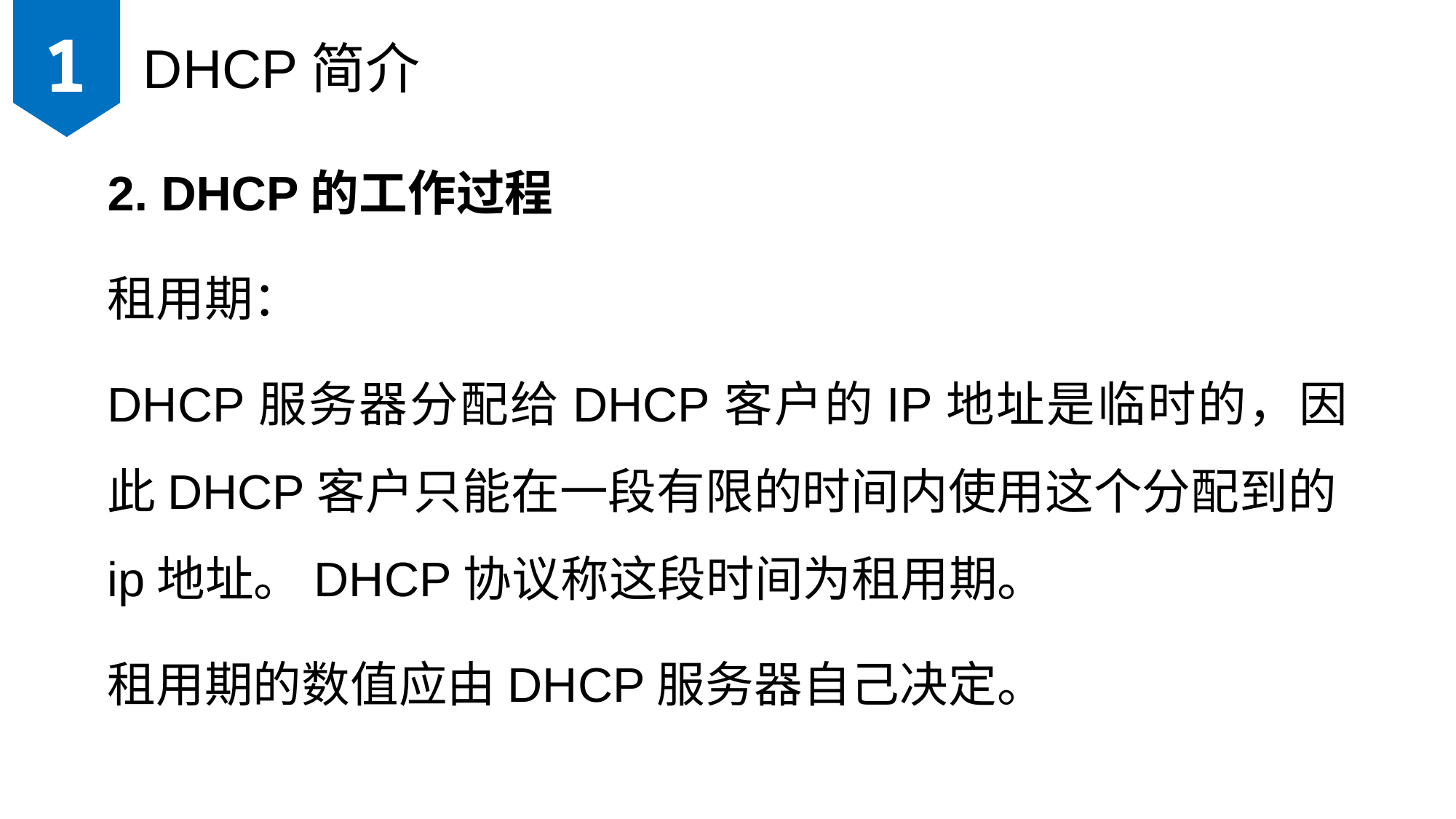

1

DHCP简介
2. DHCP的工作过程
租用期：
DHCP服务器分配给DHCP客户的IP地址是临时的，因此DHCP客户只能在一段有限的时间内使用这个分配到的ip地址。DHCP协议称这段时间为租用期。
租用期的数值应由DHCP服务器自己决定。